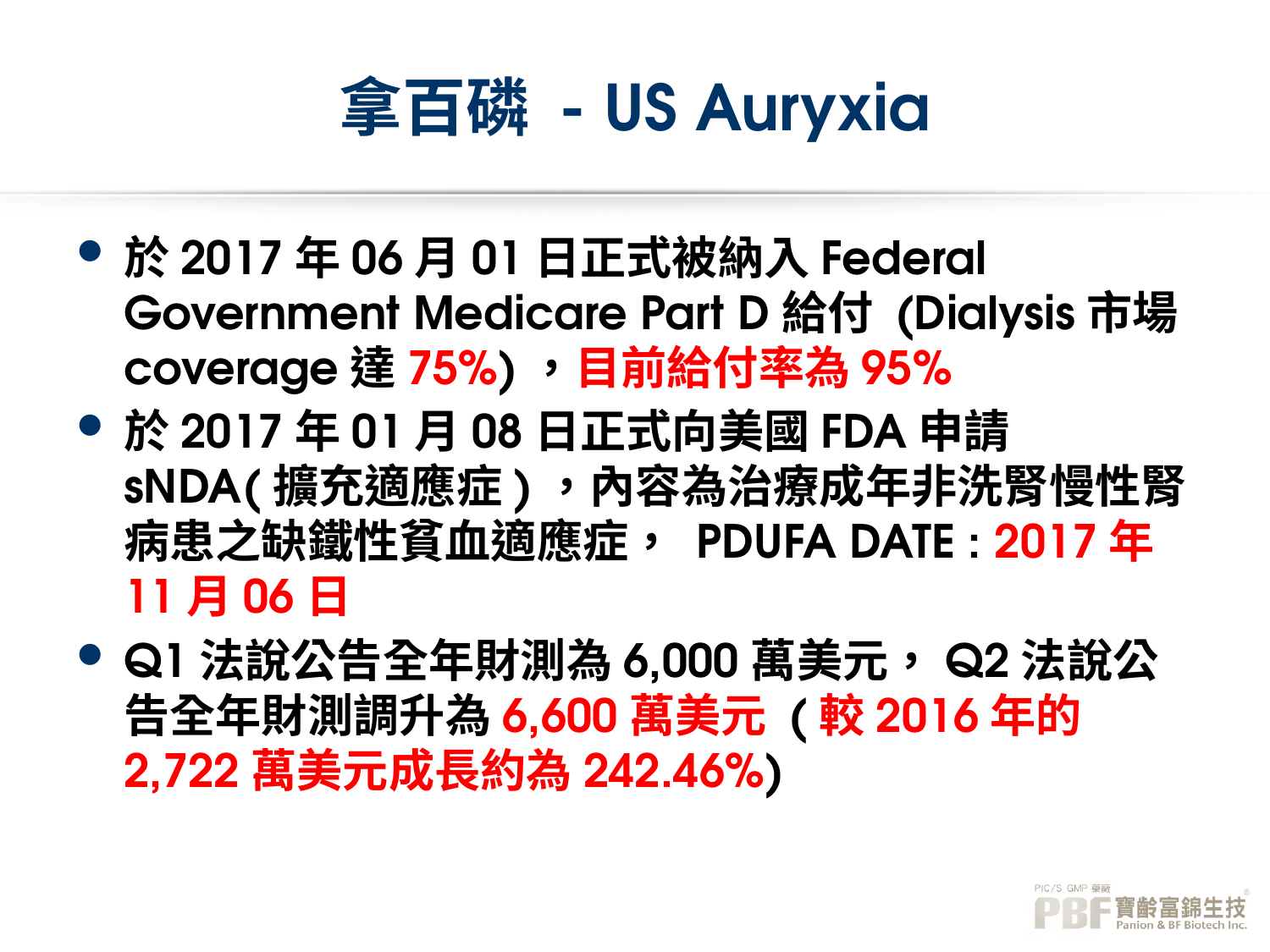

# 拿百磷 - US Auryxia
於2017年06月01日正式被納入Federal Government Medicare Part D給付 (Dialysis市場coverage達75%)，目前給付率為95%
於2017年01月08日正式向美國FDA申請sNDA(擴充適應症)，內容為治療成年非洗腎慢性腎病患之缺鐵性貧血適應症， PDUFA DATE : 2017年11月06日
Q1法說公告全年財測為6,000萬美元，Q2法說公告全年財測調升為6,600萬美元 (較2016年的2,722萬美元成長約為242.46%)